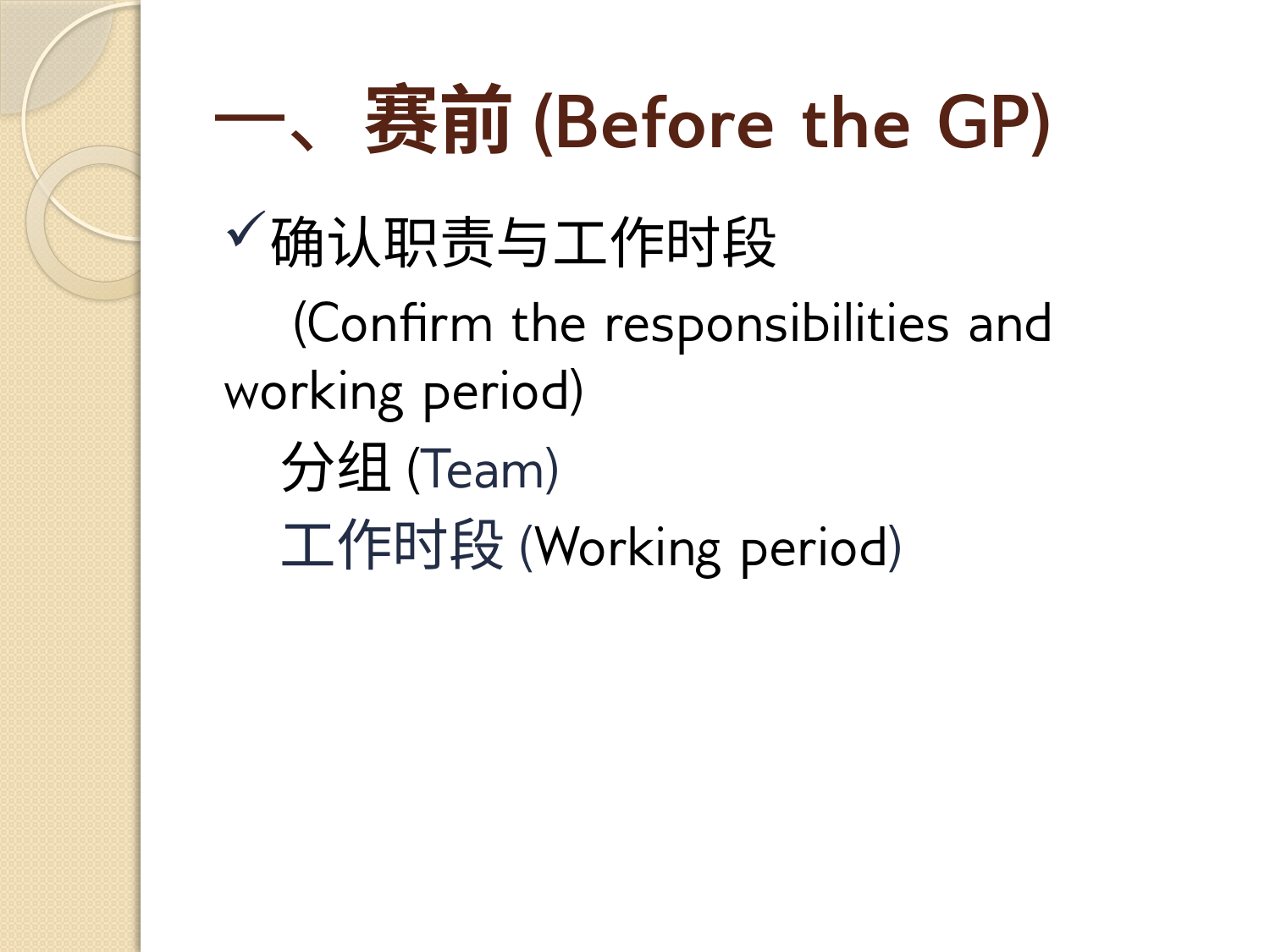

# 一、赛前(Before the GP)
确认职责与工作时段
　(Confirm the responsibilities and working period)
　分组(Team)
　工作时段(Working period)